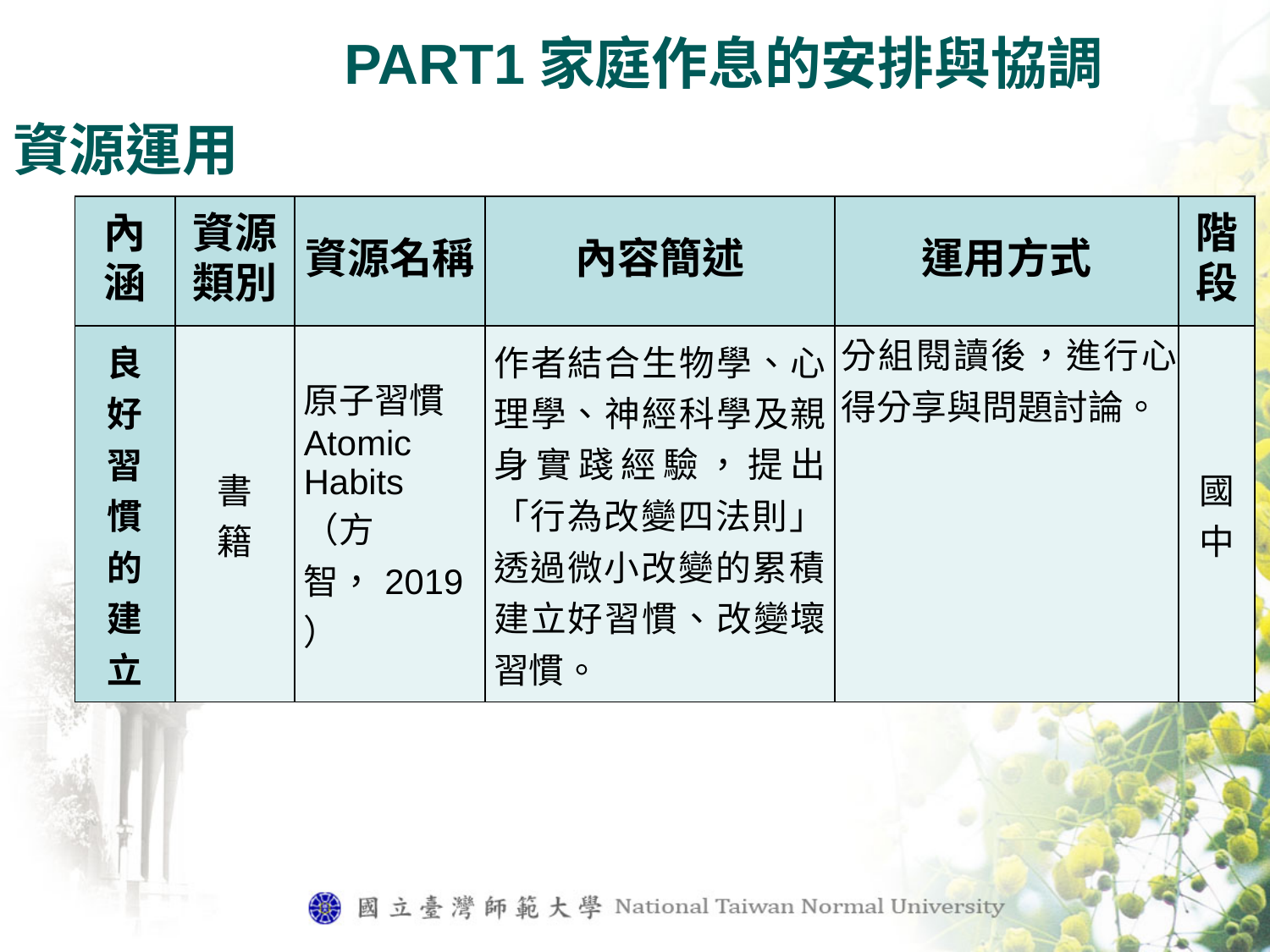

PART1家庭作息的安排與協調
資源運用
| 內涵 | 資源類別 | 資源名稱 | 內容簡述 | 運用方式 | 階段 |
| --- | --- | --- | --- | --- | --- |
| 良 好 習 慣 的 建 立 | 書 籍 | 原子習慣Atomic Habits（方智，2019） | 作者結合生物學、心理學、神經科學及親身實踐經驗，提出「行為改變四法則」，透過微小改變的累積，建立好習慣、改變壞習慣。 | 分組閱讀後，進行心得分享與問題討論。 | 國 中 |